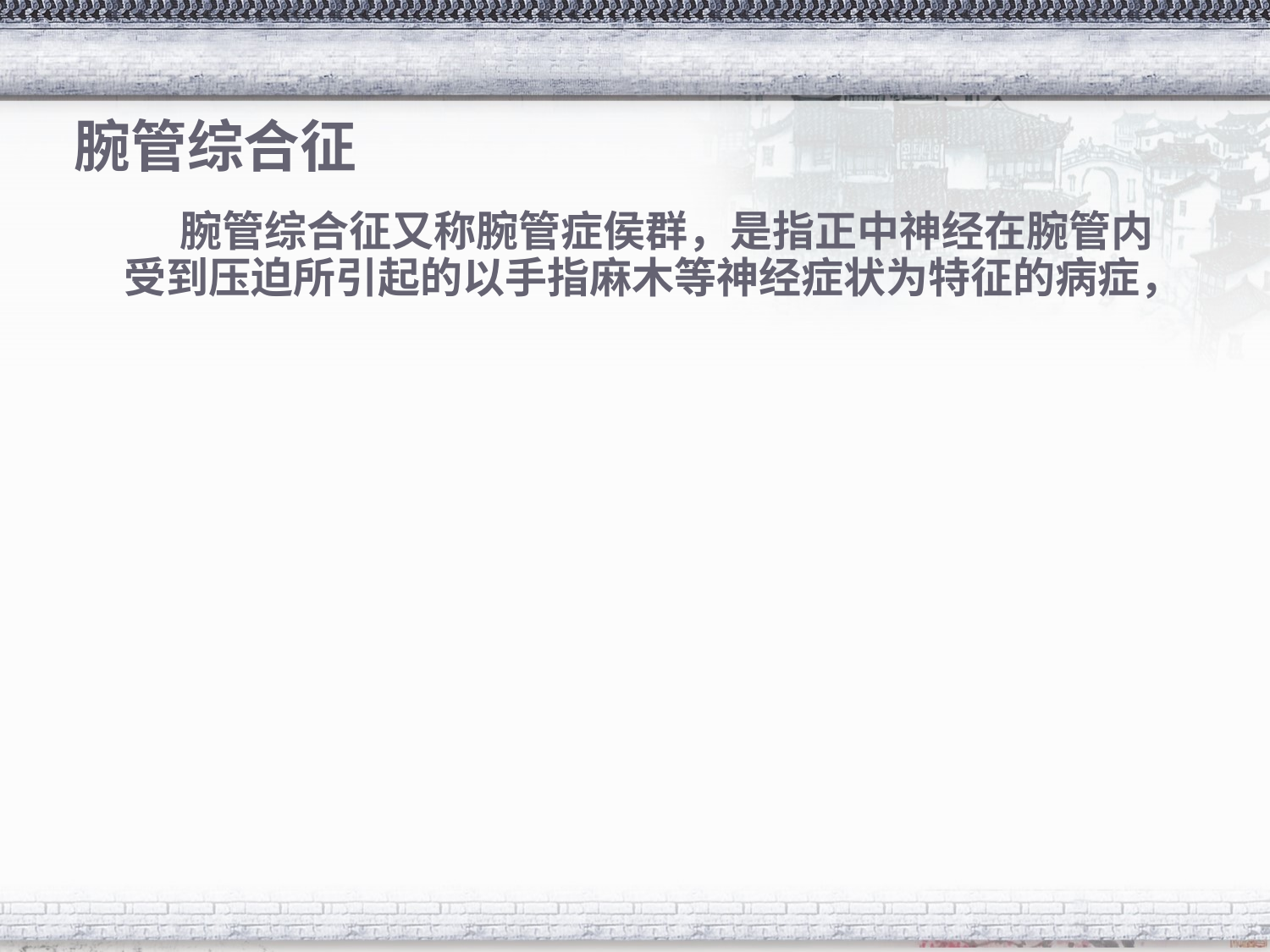

# 腕管综合征
          腕管综合征又称腕管症侯群，是指正中神经在腕管内受到压迫所引起的以手指麻木等神经症状为特征的病症，